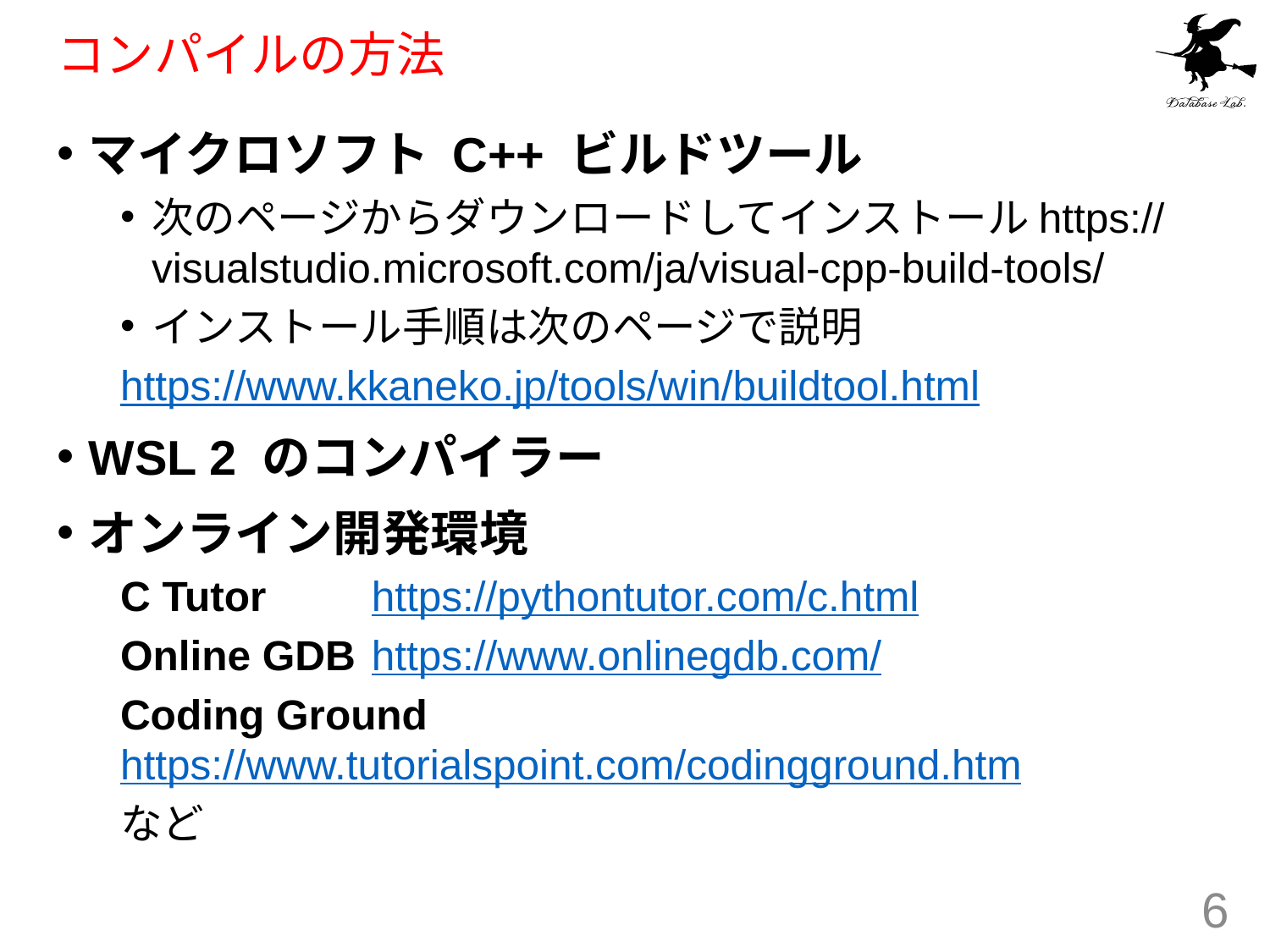

# コンパイルの方法
マイクロソフト C++ ビルドツール
次のページからダウンロードしてインストールhttps://visualstudio.microsoft.com/ja/visual-cpp-build-tools/
インストール手順は次のページで説明
https://www.kkaneko.jp/tools/win/buildtool.html
WSL 2 のコンパイラー
オンライン開発環境
C Tutor		https://pythontutor.com/c.html
Online GDB	https://www.onlinegdb.com/
Coding Ground 	https://www.tutorialspoint.com/codingground.htm
など

6